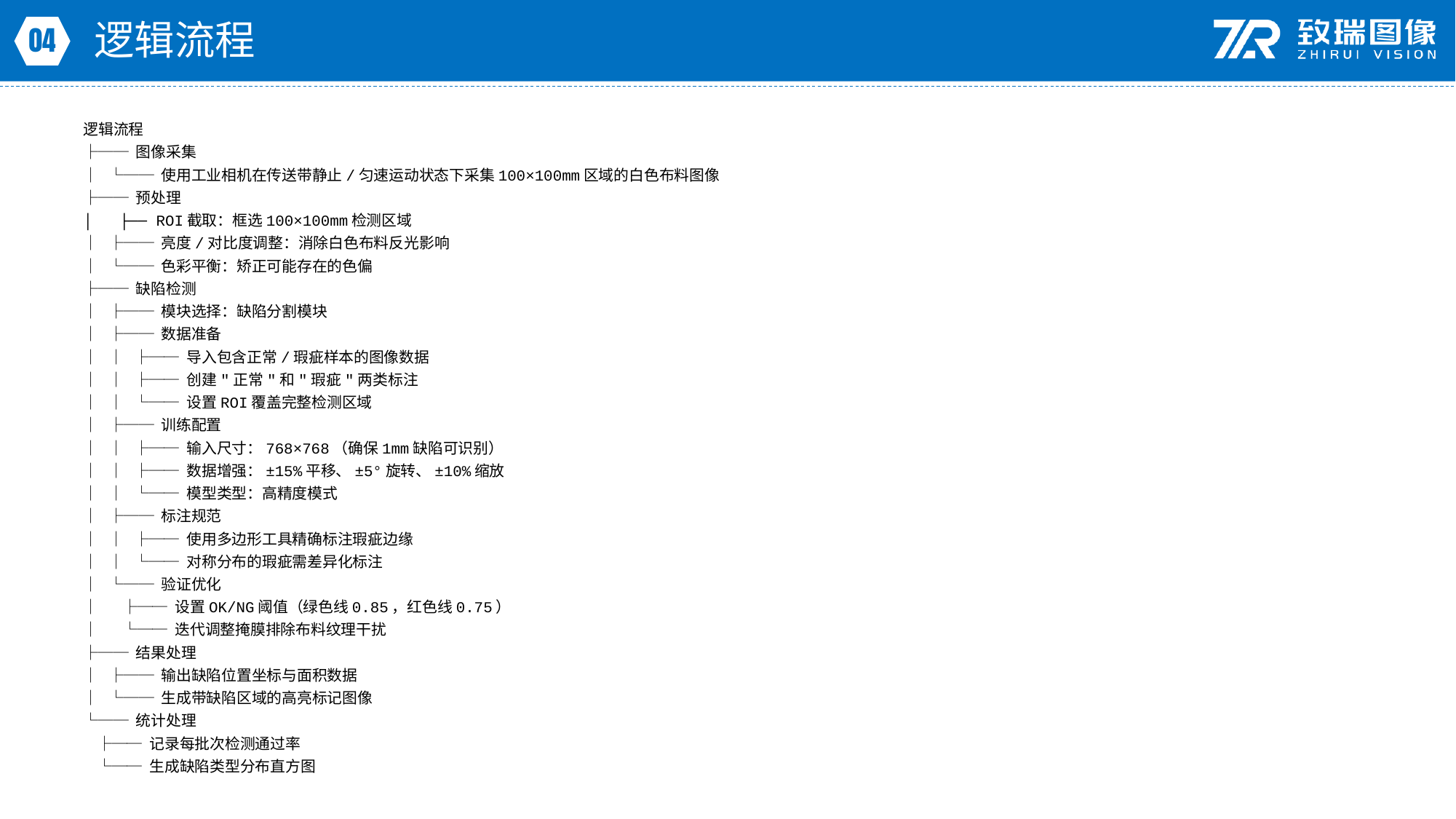

逻辑流程
04

逻辑流程
├── 图像采集
│   └── 使用工业相机在传送带静止/匀速运动状态下采集100×100mm区域的白色布料图像
├── 预处理
│   ├── ROI截取：框选100×100mm检测区域
│   ├── 亮度/对比度调整：消除白色布料反光影响
│   └── 色彩平衡：矫正可能存在的色偏
├── 缺陷检测
│   ├── 模块选择：缺陷分割模块
│   ├── 数据准备
│   │   ├── 导入包含正常/瑕疵样本的图像数据
│   │   ├── 创建"正常"和"瑕疵"两类标注
│   │   └── 设置ROI覆盖完整检测区域
│   ├── 训练配置
│   │   ├── 输入尺寸：768×768（确保1mm缺陷可识别）
│   │   ├── 数据增强：±15%平移、±5°旋转、±10%缩放
│   │   └── 模型类型：高精度模式
│   ├── 标注规范
│   │   ├── 使用多边形工具精确标注瑕疵边缘
│   │   └── 对称分布的瑕疵需差异化标注
│   └── 验证优化
│       ├── 设置OK/NG阈值（绿色线0.85，红色线0.75）
│       └── 迭代调整掩膜排除布料纹理干扰
├── 结果处理
│   ├── 输出缺陷位置坐标与面积数据
│   └── 生成带缺陷区域的高亮标记图像
└── 统计处理
    ├── 记录每批次检测通过率
    └── 生成缺陷类型分布直方图